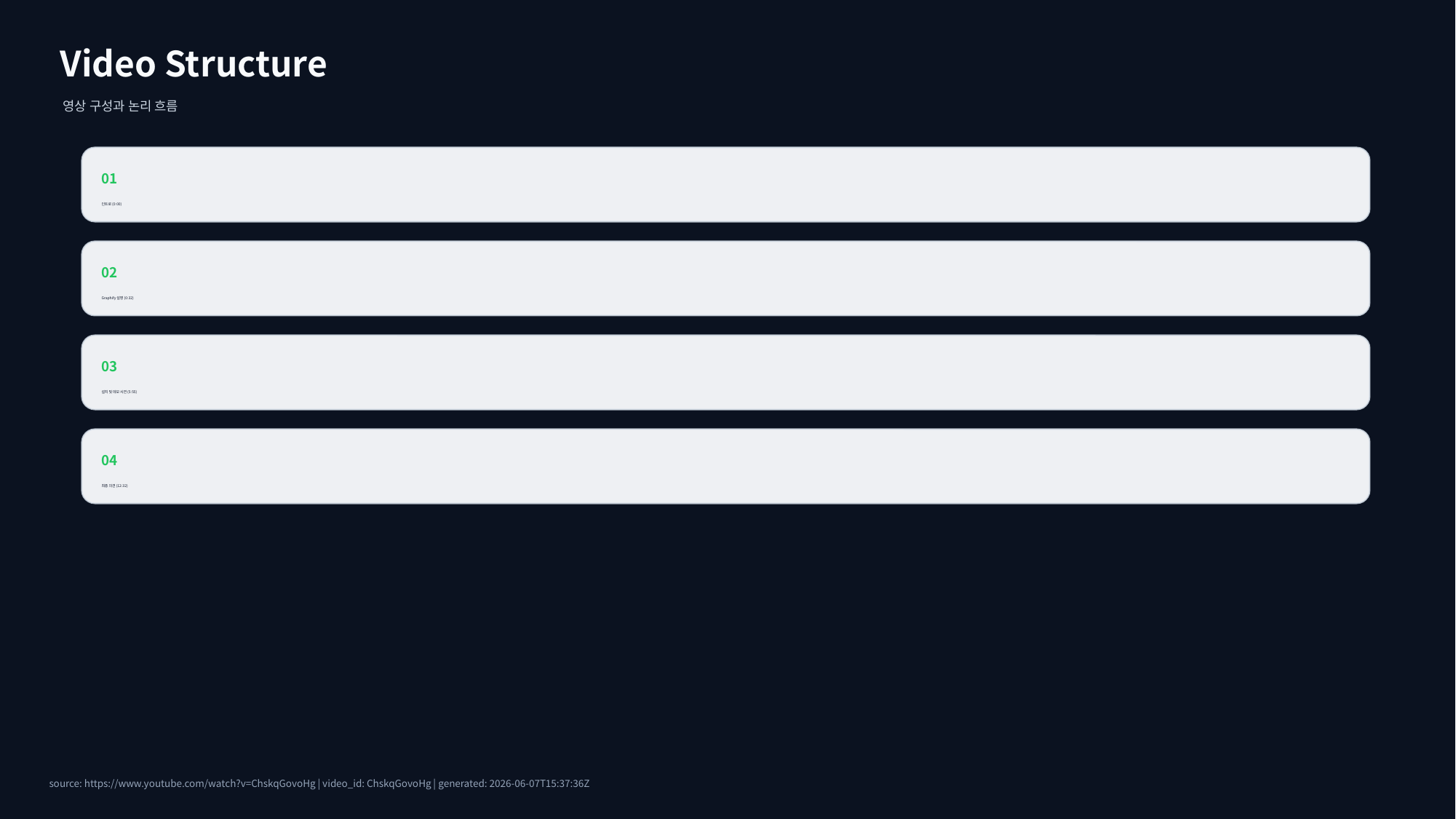

Video Structure
영상 구성과 논리 흐름

01
인트로 (0:00)

02
Graphify 설명 (0:32)

03
설치 및 데모 시연 (5:55)

04
최종 의견 (12:32)
source: https://www.youtube.com/watch?v=ChskqGovoHg | video_id: ChskqGovoHg | generated: 2026-06-07T15:37:36Z